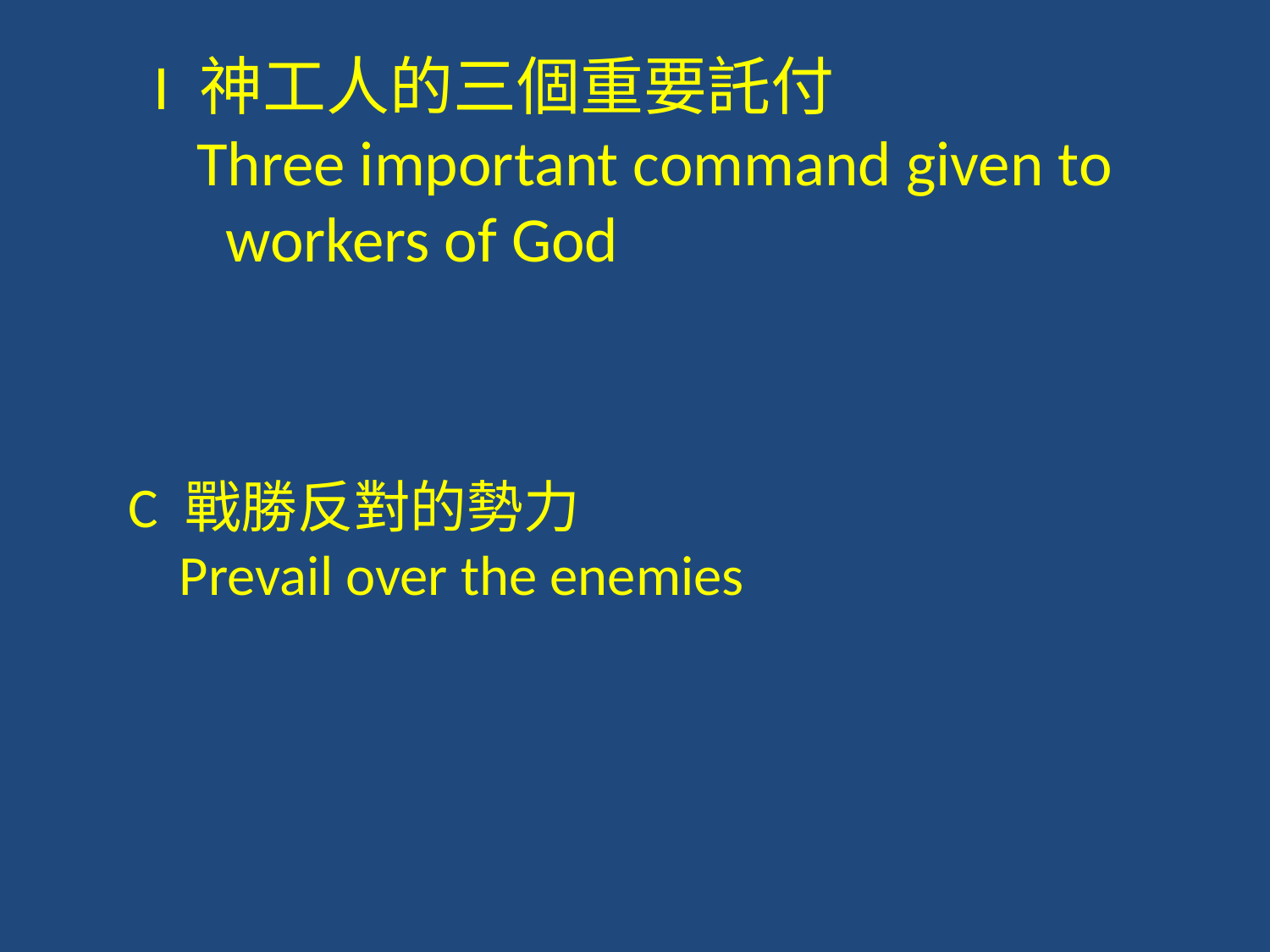

I 神工人的三個重要託付
   Three important command given to
     workers of God
C 戰勝反對的勢力
    Prevail over the enemies